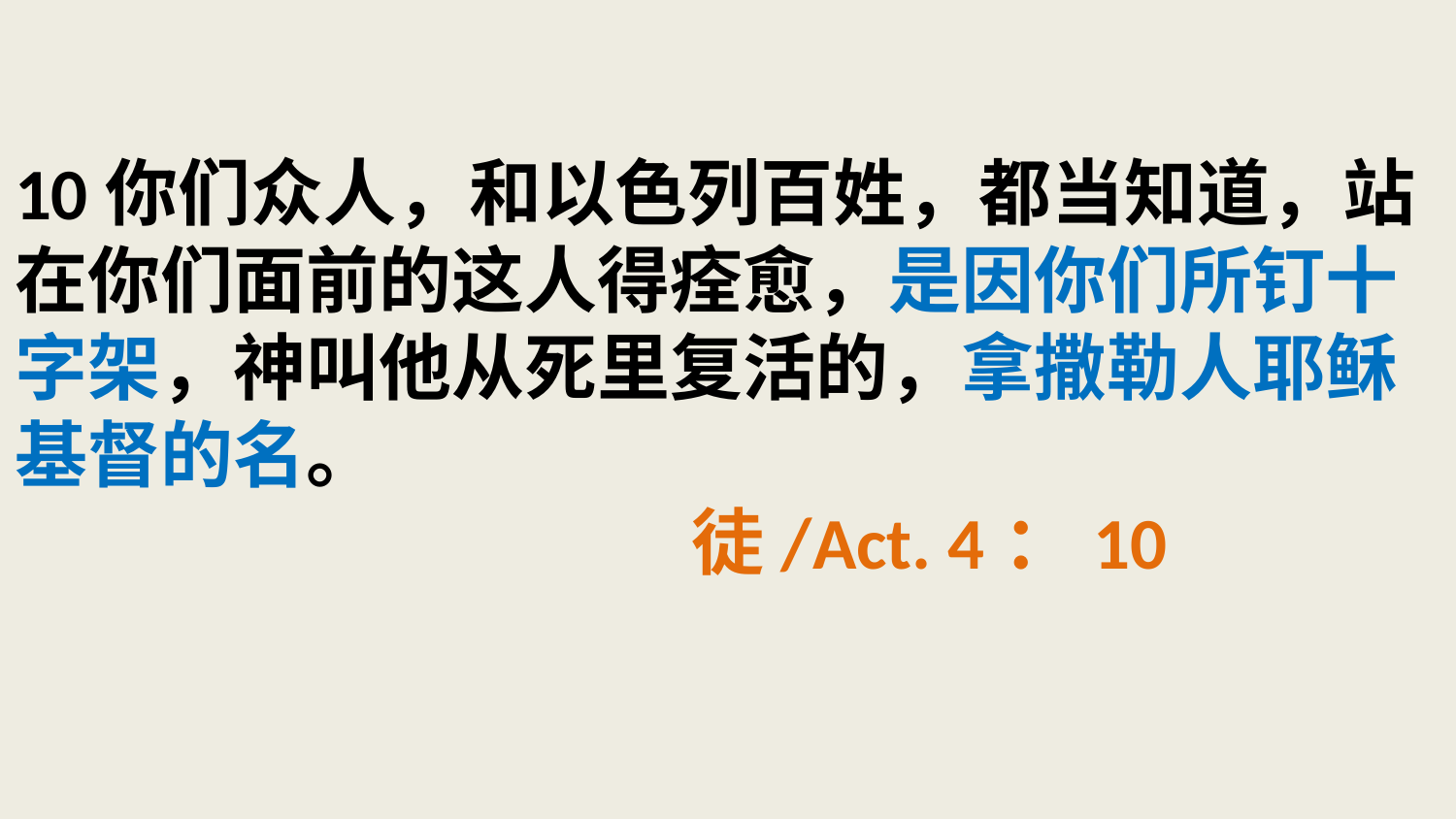

# 10你们众人，和以色列百姓，都当知道，站在你们面前的这人得痊愈，是因你们所钉十字架，神叫他从死里复活的，拿撒勒人耶稣基督的名。 徒/Act. 4：10